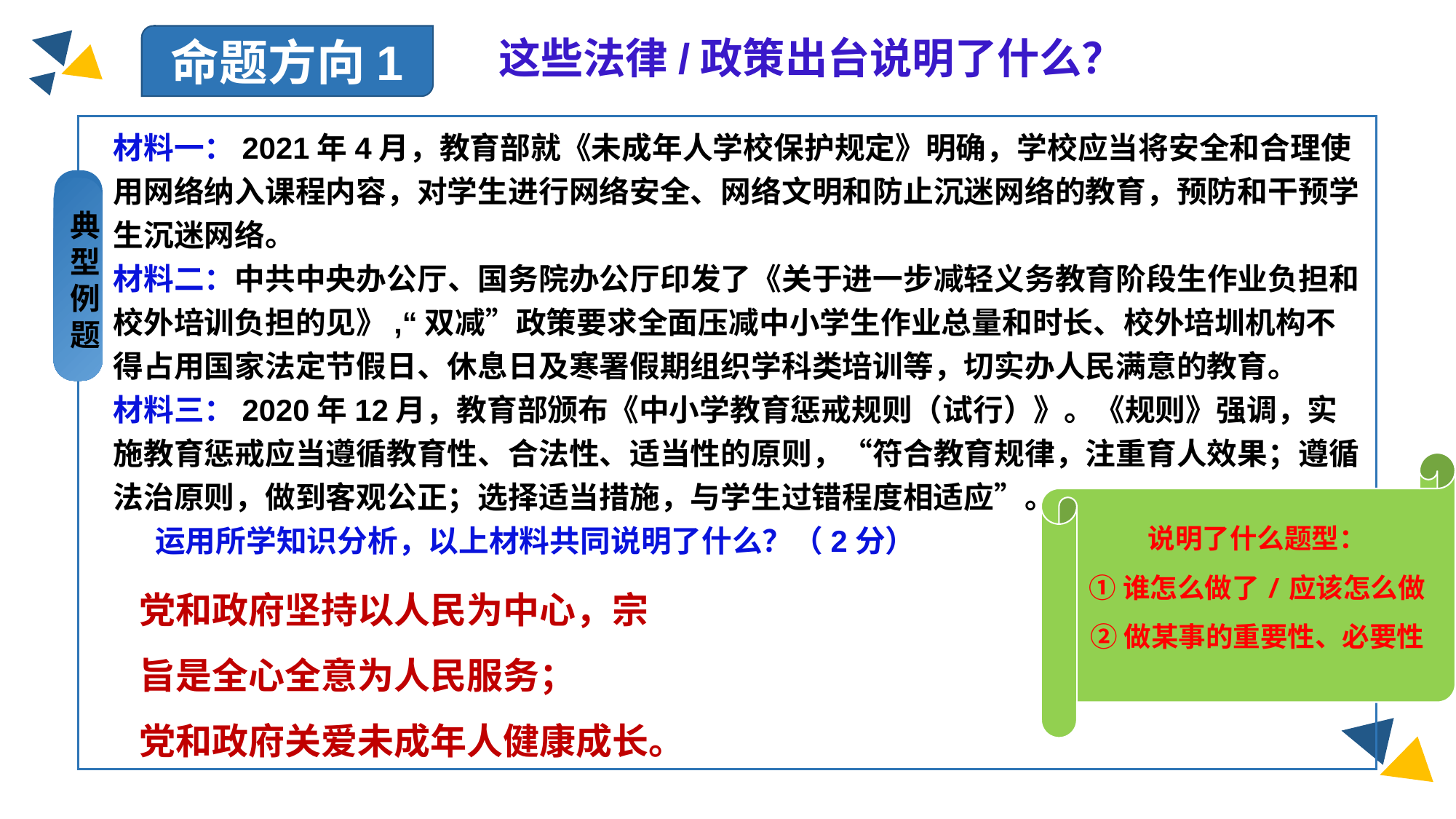

命题方向1
这些法律/政策出台说明了什么？

材料一：2021年4月，教育部就《未成年人学校保护规定》明确，学校应当将安全和合理使用网络纳入课程内容，对学生进行网络安全、网络文明和防止沉迷网络的教育，预防和干预学生沉迷网络。
材料二：中共中央办公厅、国务院办公厅印发了《关于进一步减轻义务教育阶段生作业负担和校外培训负担的见》,“双减”政策要求全面压减中小学生作业总量和时长、校外培圳机构不得占用国家法定节假日、休息日及寒署假期组织学科类培训等，切实办人民满意的教育。
材料三：2020年12月，教育部颁布《中小学教育惩戒规则（试行）》。《规则》强调，实施教育惩戒应当遵循教育性、合法性、适当性的原则，“符合教育规律，注重育人效果；遵循法治原则，做到客观公正；选择适当措施，与学生过错程度相适应”。
     运用所学知识分析，以上材料共同说明了什么？（2分）

典型例题
说明了什么题型：
①谁怎么做了/应该怎么做
②做某事的重要性、必要性

党和政府坚持以人民为中心，宗旨是全心全意为人民服务；
党和政府关爱未成年人健康成长。